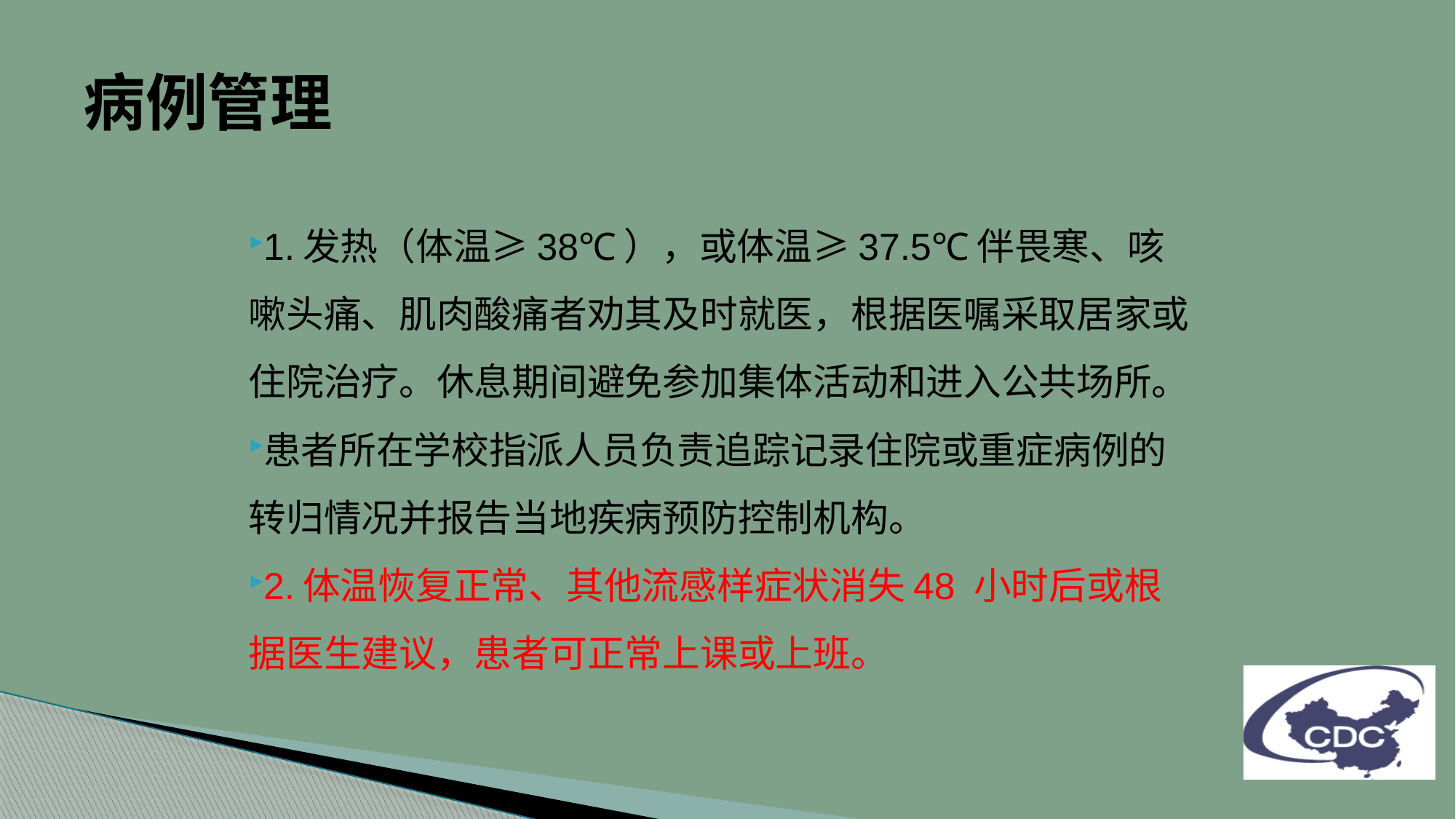

# 病例管理
1.发热（体温≥38℃），或体温≥37.5℃伴畏寒、咳嗽头痛、肌肉酸痛者劝其及时就医，根据医嘱采取居家或住院治疗。休息期间避免参加集体活动和进入公共场所。
患者所在学校指派人员负责追踪记录住院或重症病例的转归情况并报告当地疾病预防控制机构。
2.体温恢复正常、其他流感样症状消失48 小时后或根据医生建议，患者可正常上课或上班。